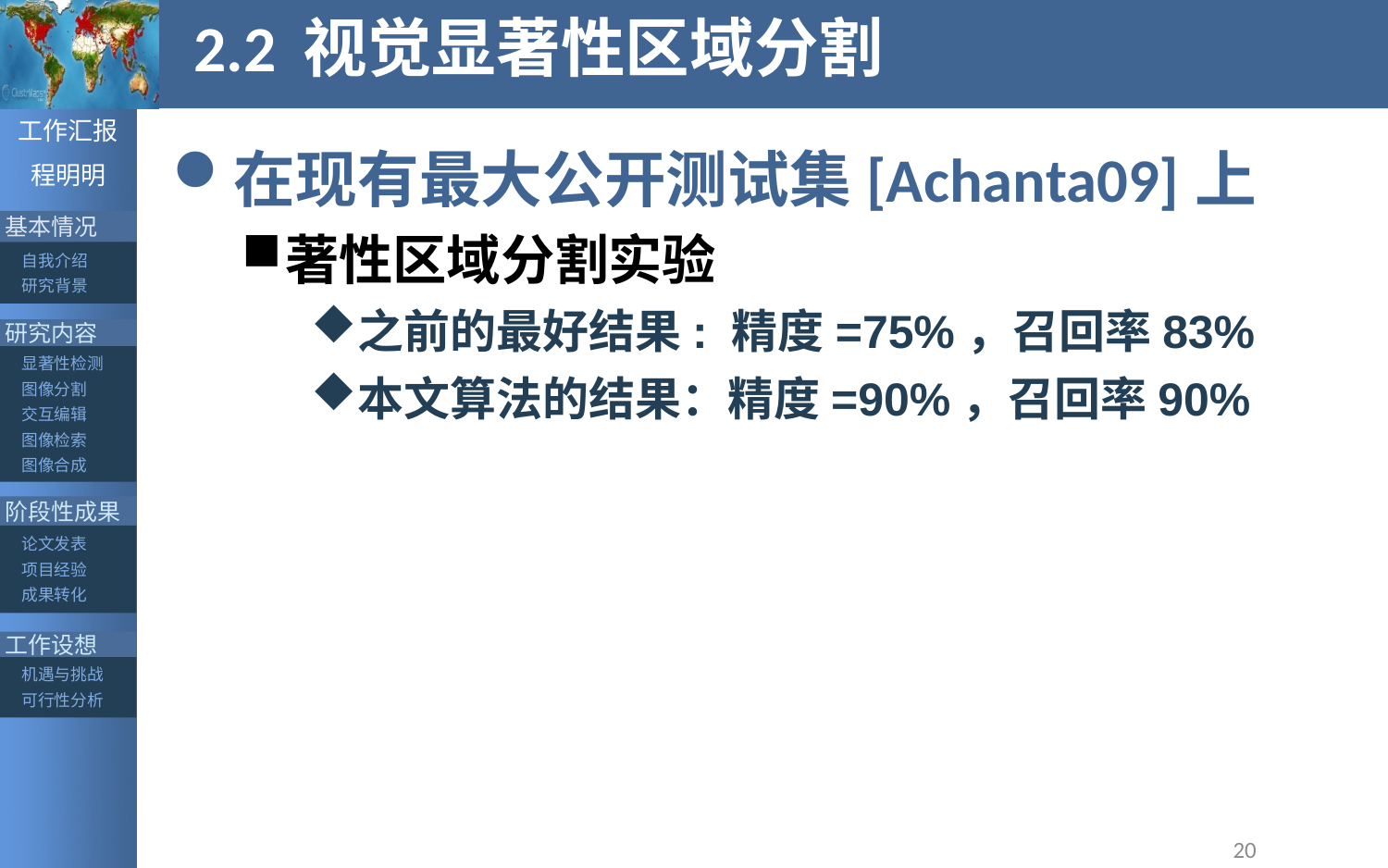

# 2.2 视觉显著性区域分割
在现有最大公开测试集[Achanta09]上
著性区域分割实验
之前的最好结果: 精度=75%，召回率83%
本文算法的结果：精度=90%，召回率90%
20